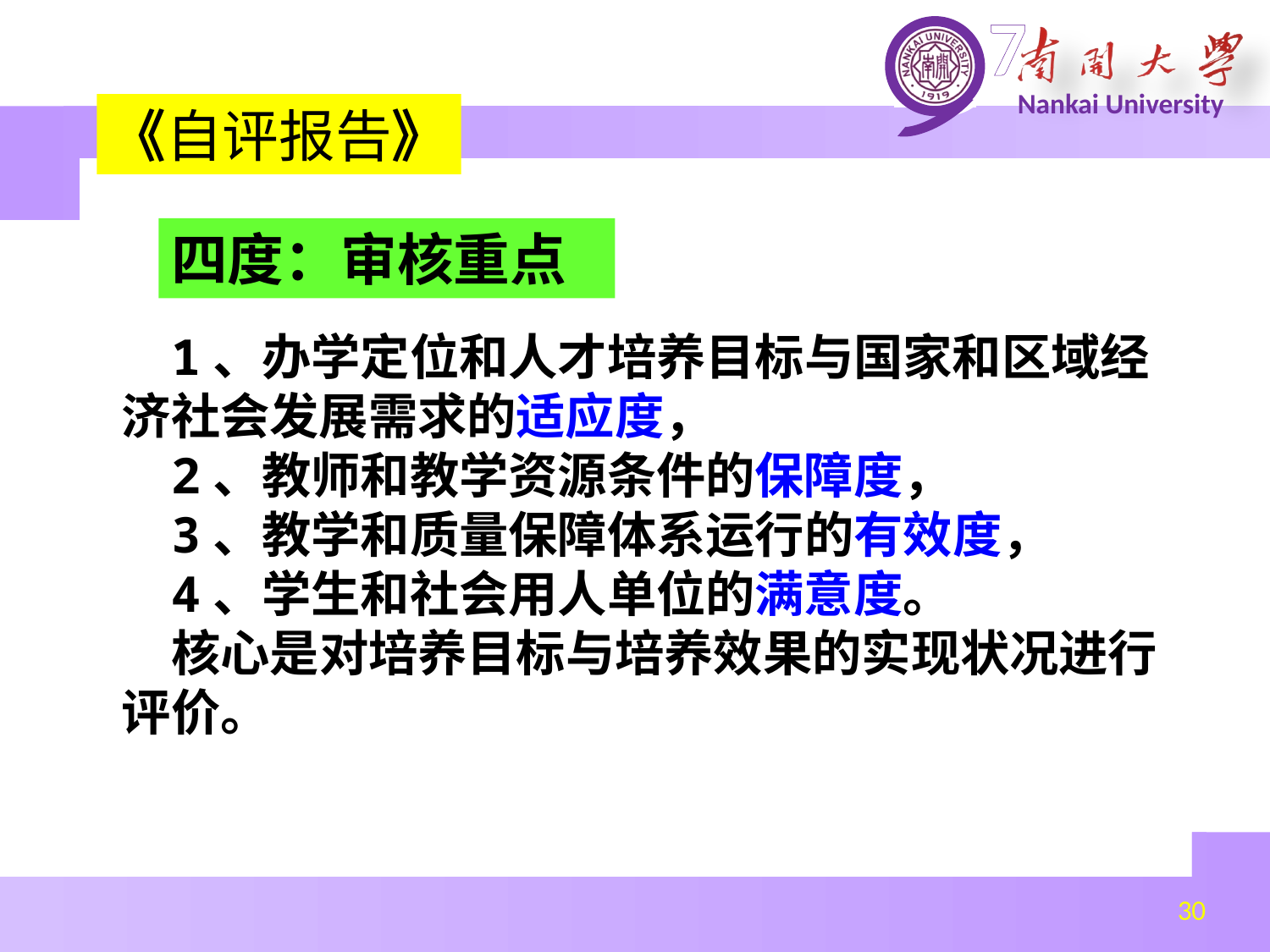

《自评报告》
四度：审核重点
1、办学定位和人才培养目标与国家和区域经济社会发展需求的适应度，
2、教师和教学资源条件的保障度，
3、教学和质量保障体系运行的有效度，
4、学生和社会用人单位的满意度。
核心是对培养目标与培养效果的实现状况进行评价。